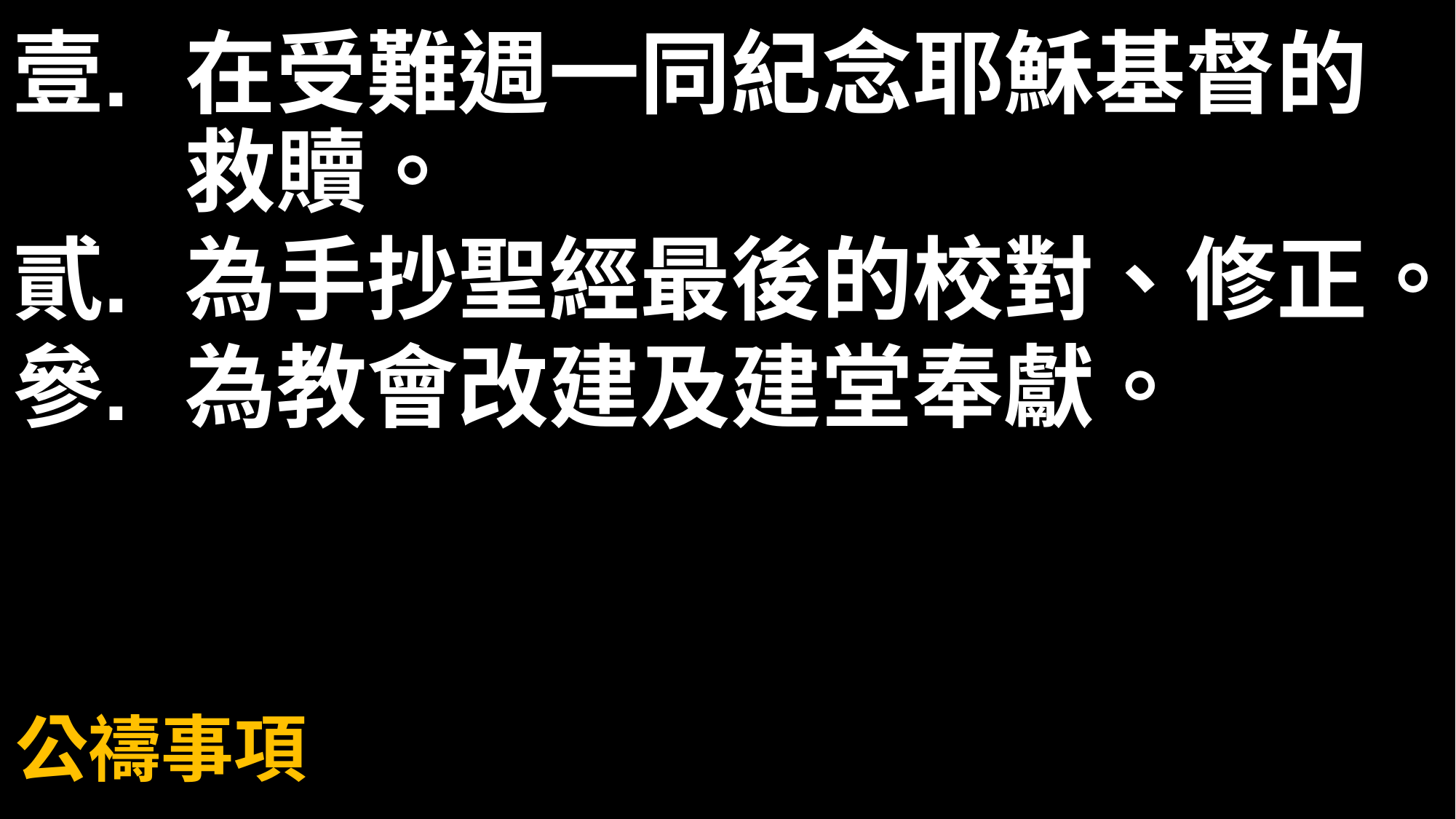

在受難週一同紀念耶穌基督的救贖。
為手抄聖經最後的校對、修正。
為教會改建及建堂奉獻。

公禱事項